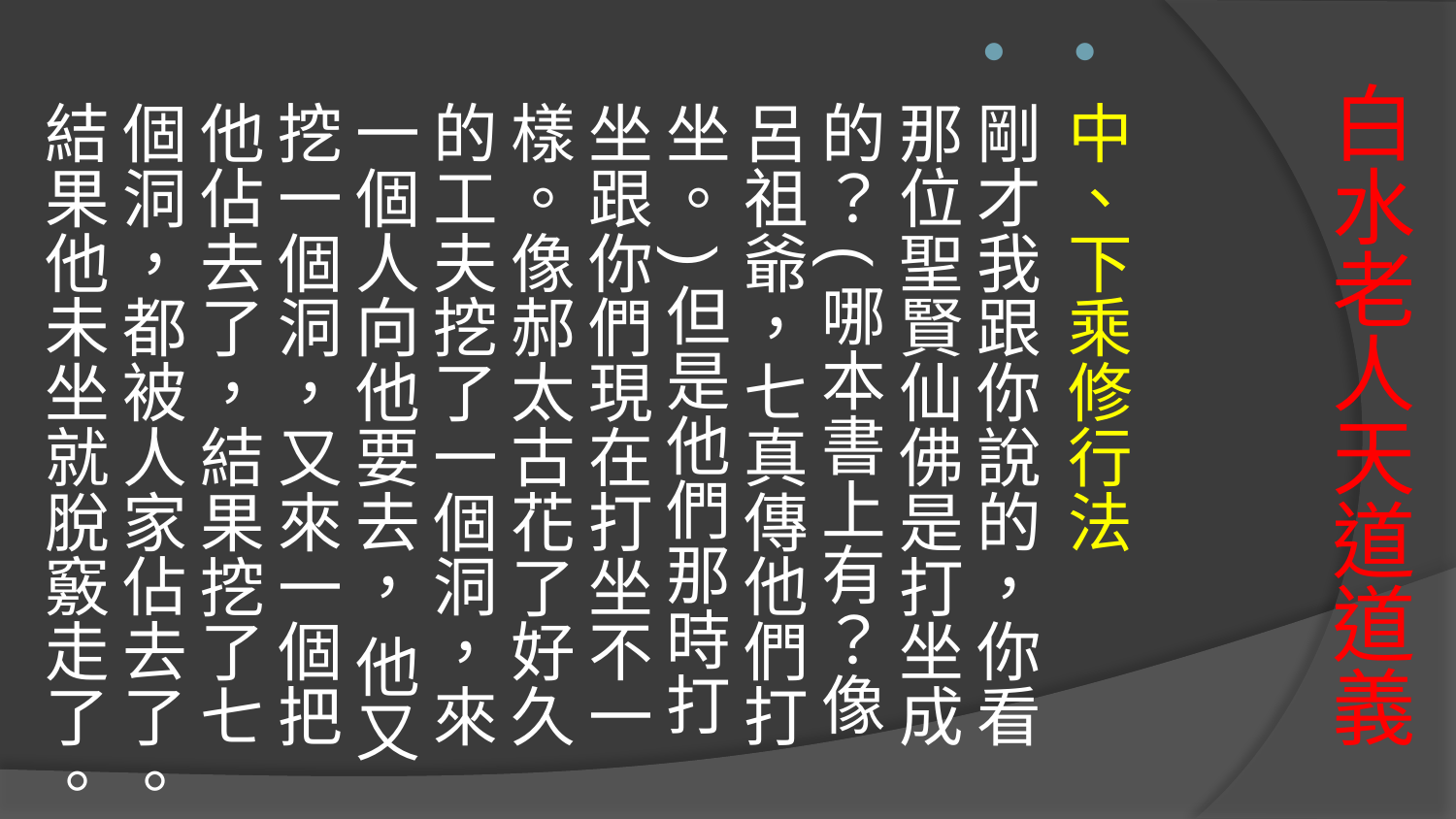

中、下乘修行法
剛才我跟你說的，你看那位聖賢仙佛是打坐成的？(哪本書上有？像呂祖爺，七真傳他們打坐。)但是他們那時打坐跟你們現在打坐不一樣。像郝太古花了好久的工夫挖了一個洞，來一個人向他要去， 他又挖一個洞，又來一個把他佔去了，結果挖了七個洞，都被人家佔去了。結果他未坐就脫竅走了。
# 白水老人天道道義